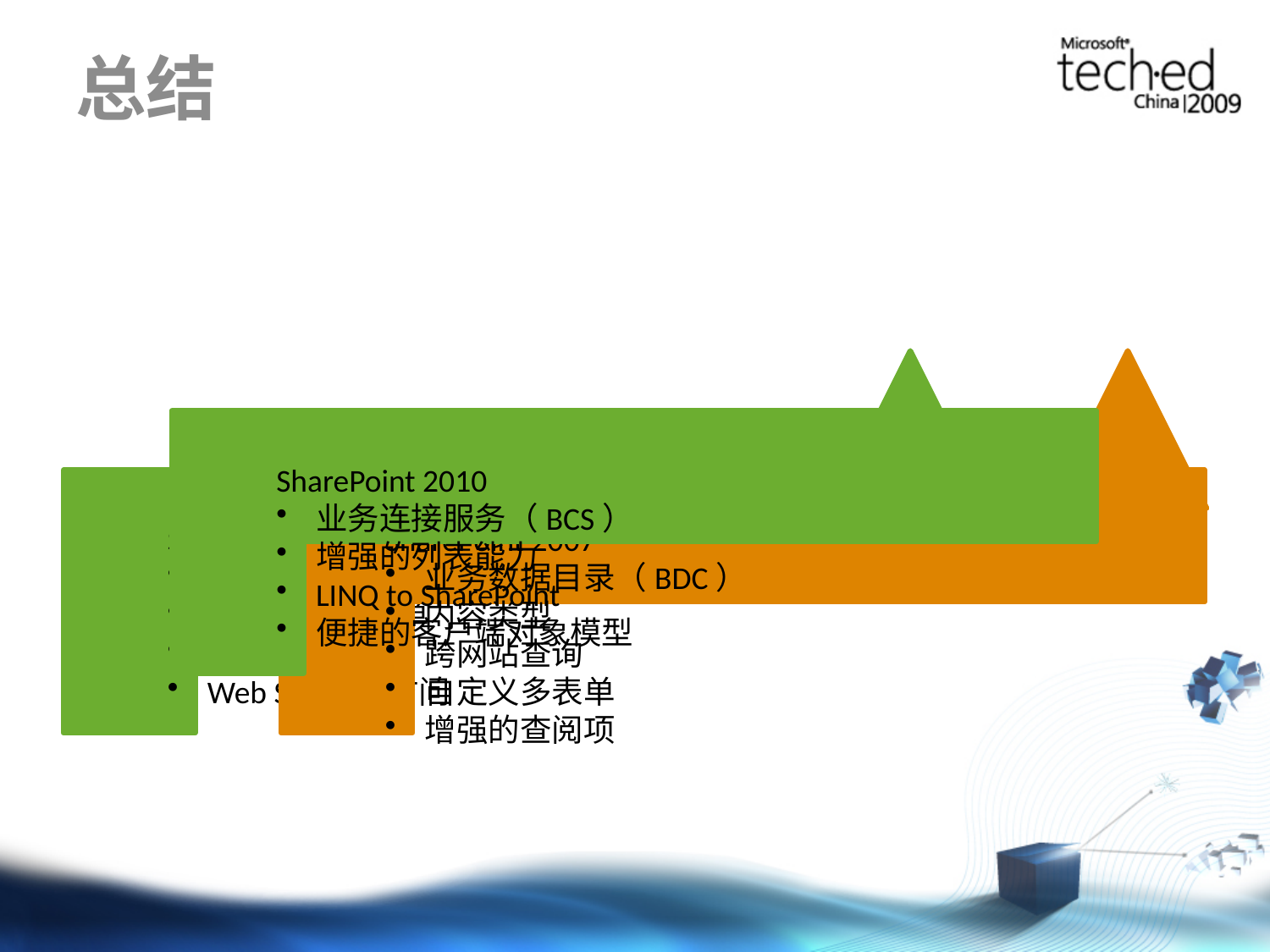

# 总结
SharePoint 2007
SharePoint 2010
可扩展的列表
自定义的查询
自动的列表表单
内容类型
跨网站查询
自定义多表单
增强的查阅项
业务数据目录（BDC）
业务连接服务（BCS）
增强的列表能力
LINQ to SharePoint
便捷的客户端对象模型